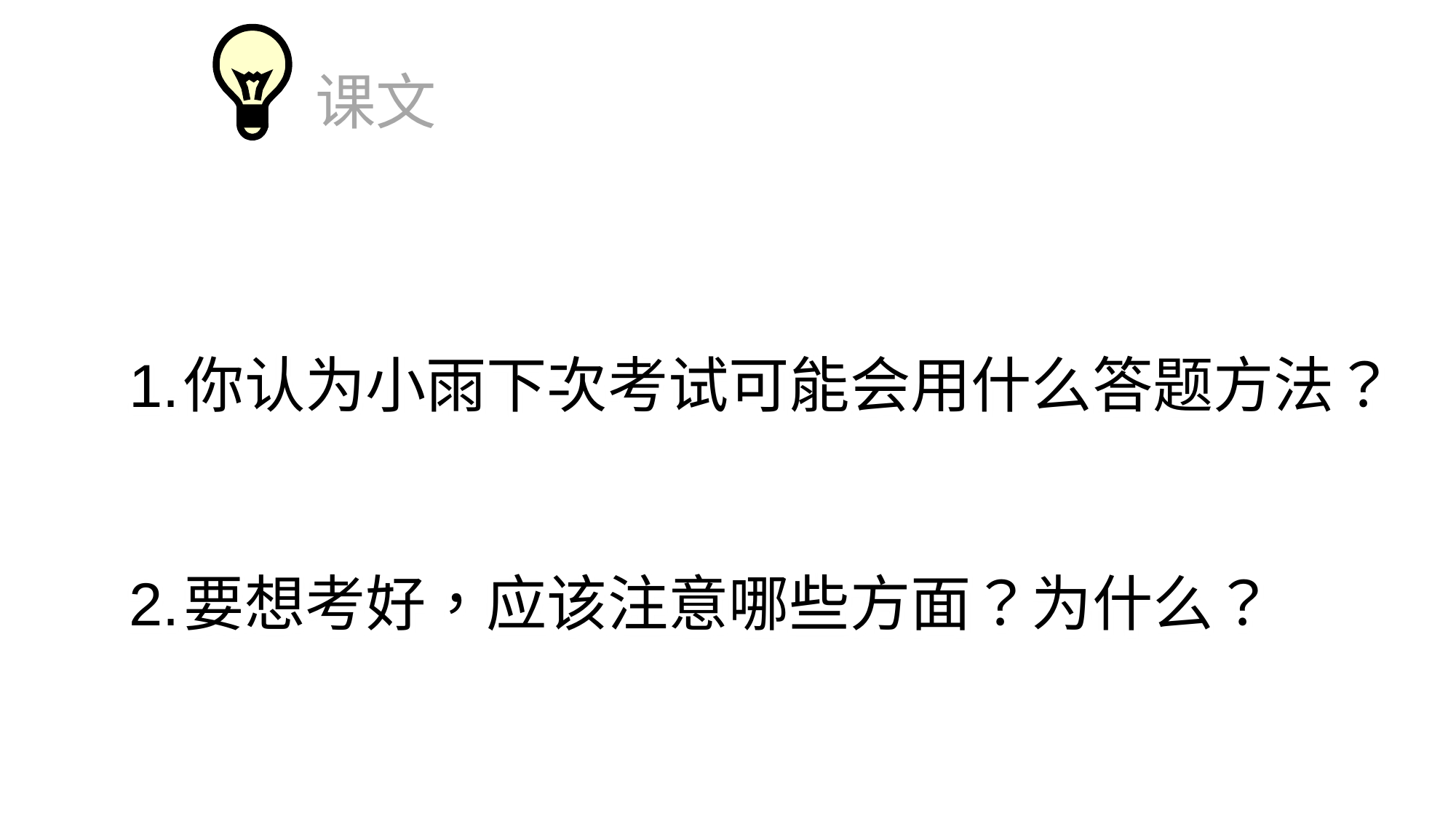

课文

你认为小雨下次考试可能会用什么答题方法？

要想考好，应该注意哪些方面？为什么？